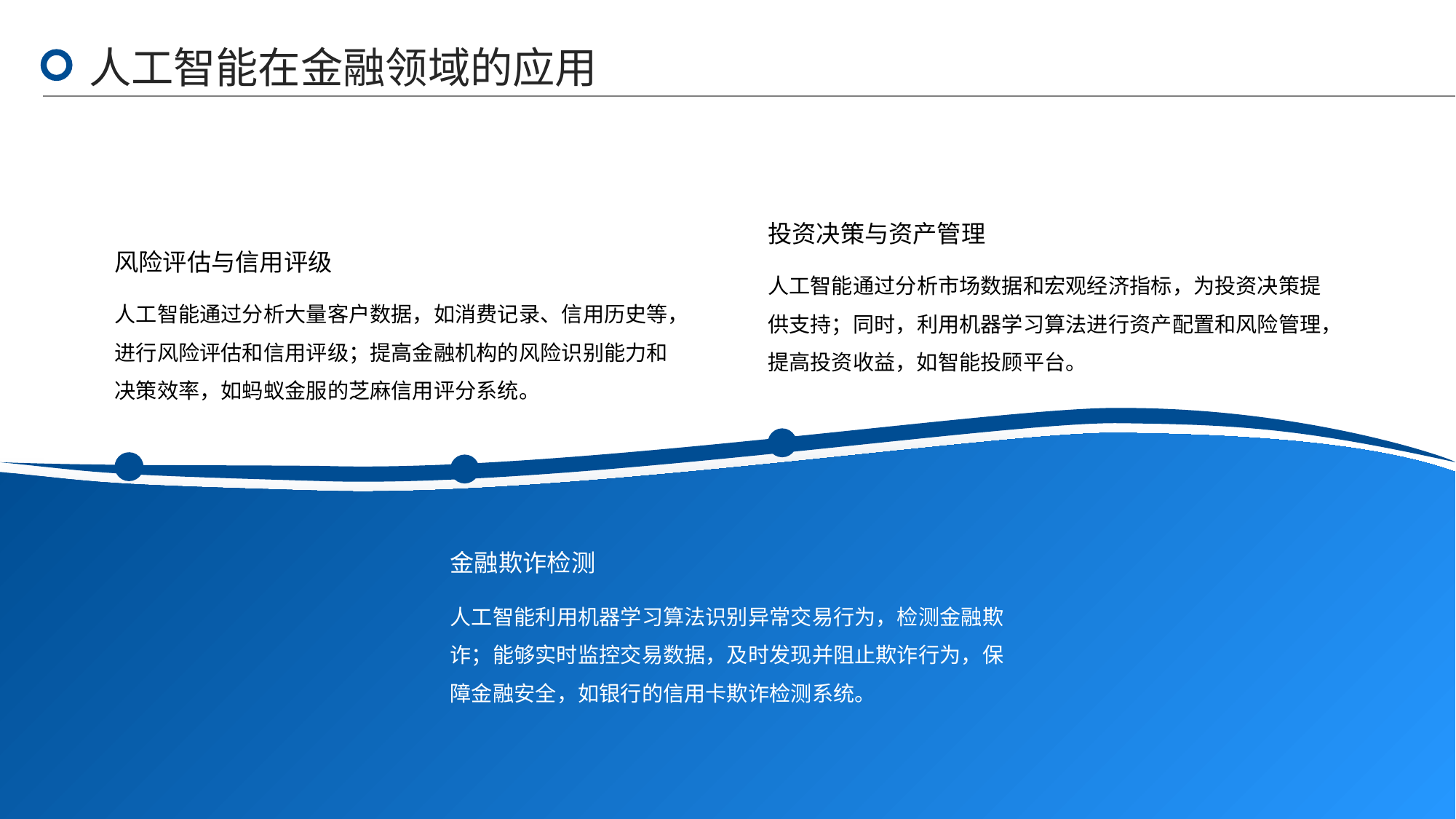

人工智能在金融领域的应用

投资决策与资产管理
风险评估与信用评级
人工智能通过分析市场数据和宏观经济指标，为投资决策提供支持；同时，利用机器学习算法进行资产配置和风险管理，提高投资收益，如智能投顾平台。
人工智能通过分析大量客户数据，如消费记录、信用历史等，进行风险评估和信用评级；提高金融机构的风险识别能力和决策效率，如蚂蚁金服的芝麻信用评分系统。

金融欺诈检测
人工智能利用机器学习算法识别异常交易行为，检测金融欺诈；能够实时监控交易数据，及时发现并阻止欺诈行为，保障金融安全，如银行的信用卡欺诈检测系统。